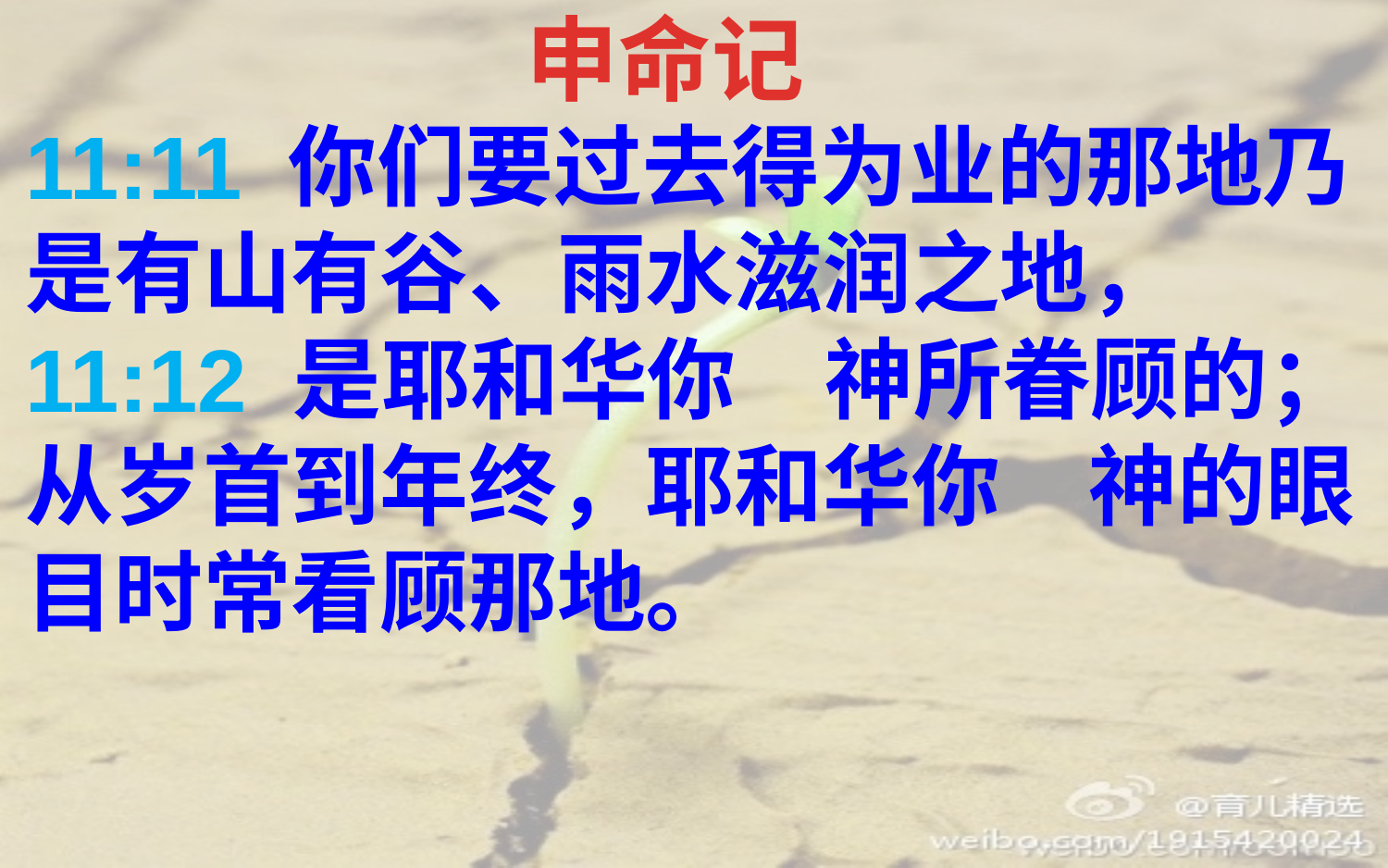

申命记
11:11 你们要过去得为业的那地乃是有山有谷、雨水滋润之地，
11:12 是耶和华你　神所眷顾的；从岁首到年终，耶和华你　神的眼目时常看顾那地。